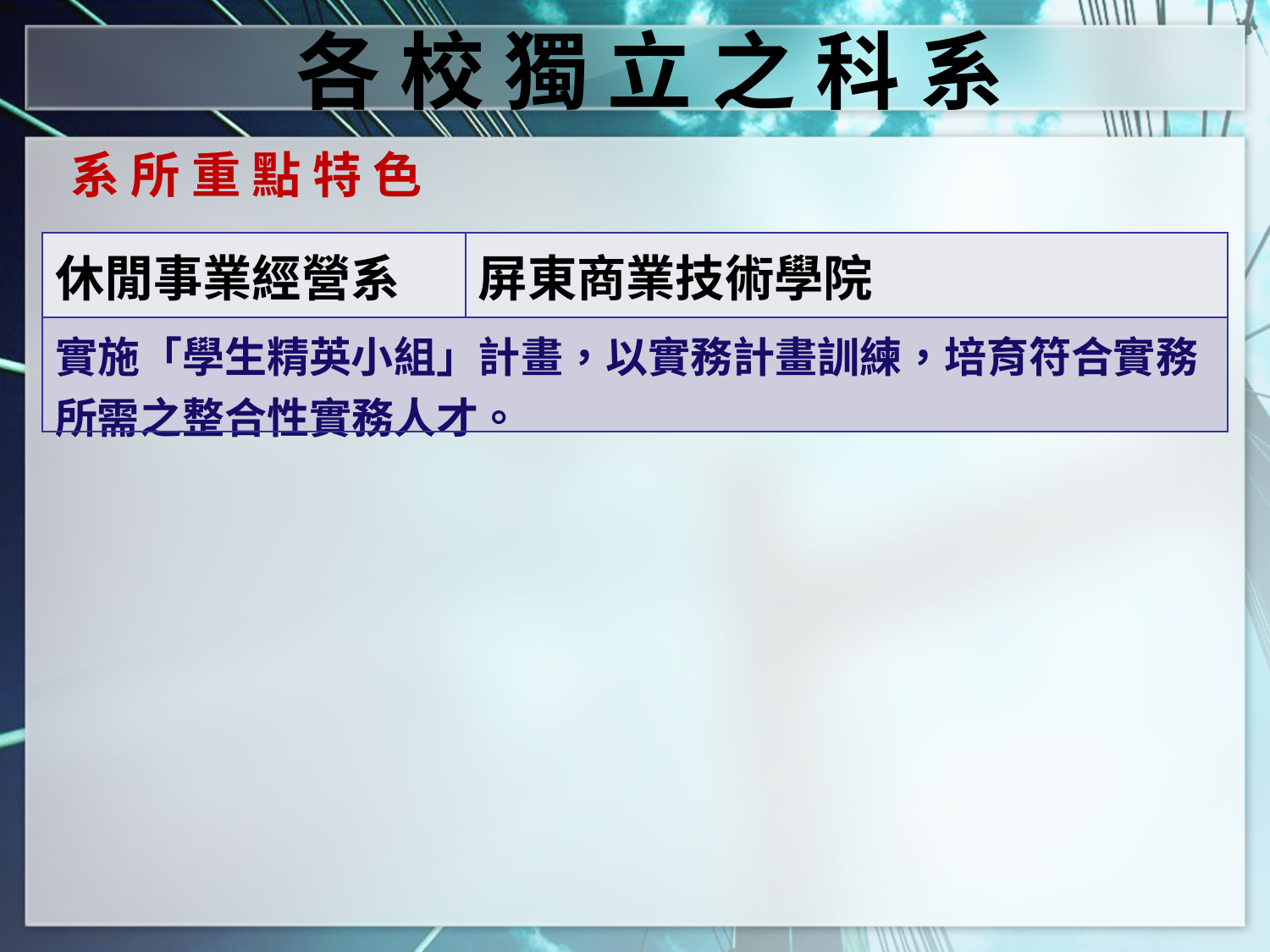

各 校 獨 立 之 科 系
系 所 重 點 特 色
| 休閒事業經營系 | 屏東商業技術學院 |
| --- | --- |
| 實施「學生精英小組」計畫，以實務計畫訓練，培育符合實務所需之整合性實務人才。 |  |